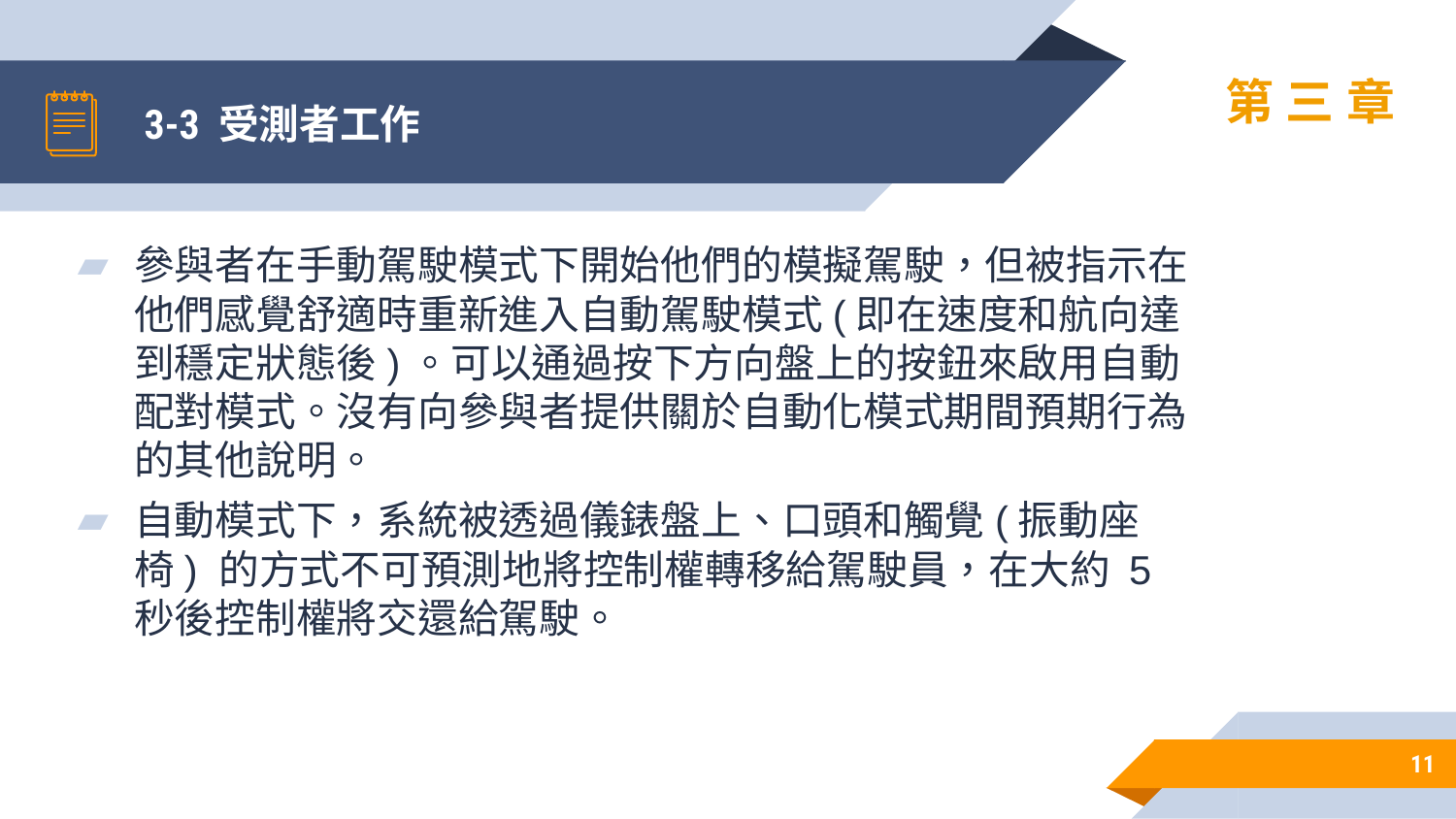

# 3-3 受測者工作
第三章

參與者在手動駕駛模式下開始他們的模擬駕駛，但被指示在他們感覺舒適時重新進入自動駕駛模式(即在速度和航向達到穩定狀態後)。可以通過按下方向盤上的按鈕來啟用自動配對模式。沒有向參與者提供關於自動化模式期間預期行為的其他說明。
自動模式下，系統被透過儀錶盤上、口頭和觸覺(振動座椅) 的方式不可預測地將控制權轉移給駕駛員，在大約 5 秒後控制權將交還給駕駛。
11